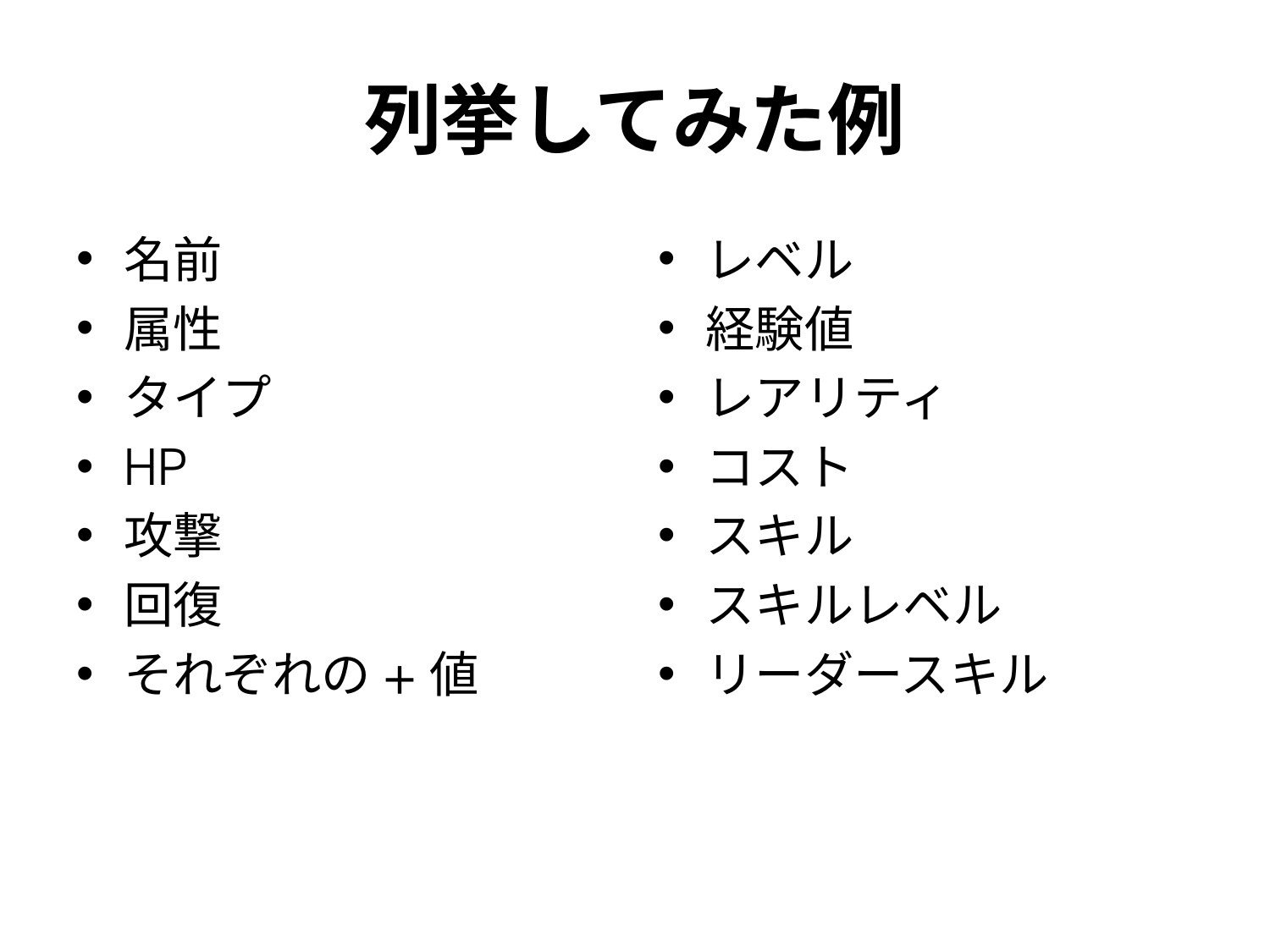

# 列挙してみた例
名前
属性
タイプ
HP
攻撃
回復
それぞれの+値
レベル
経験値
レアリティ
コスト
スキル
スキルレベル
リーダースキル